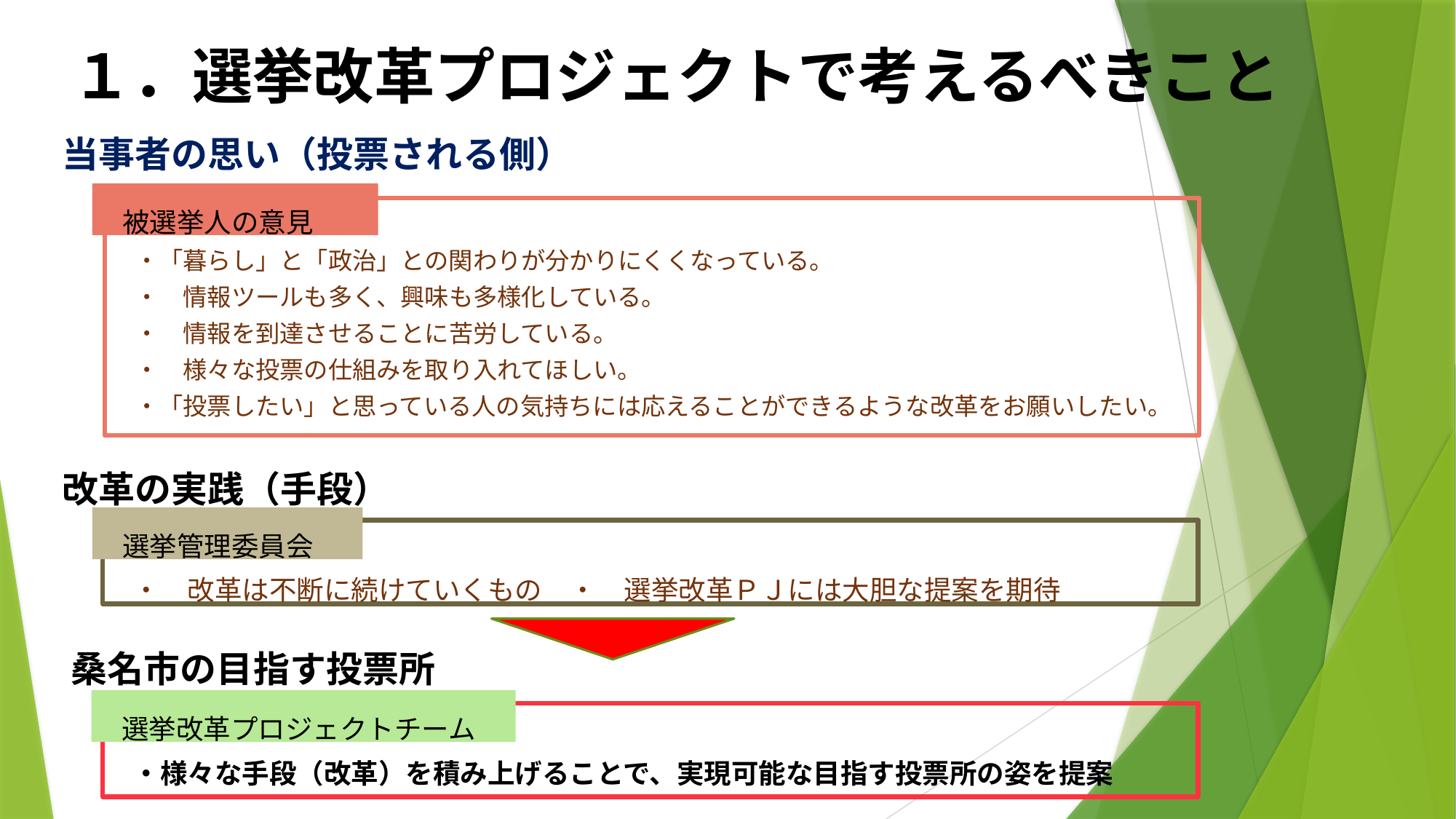

１．選挙改革プロジェクトで考えるべきこと
当事者の思い（投票される側）

被選挙人の意見

・「暮らし」と「政治」との関わりが分かりにくくなっている。
・　情報ツールも多く、興味も多様化している。
・　情報を到達させることに苦労している。
・　様々な投票の仕組みを取り入れてほしい。
・「投票したい」と思っている人の気持ちには応えることができるような改革をお願いしたい。

改革の実践（手段）

選挙管理委員会

・　改革は不断に続けていくもの　・　選挙改革ＰＪには大胆な提案を期待

桑名市の目指す投票所

選挙改革プロジェクトチーム

・様々な手段（改革）を積み上げることで、実現可能な目指す投票所の姿を提案